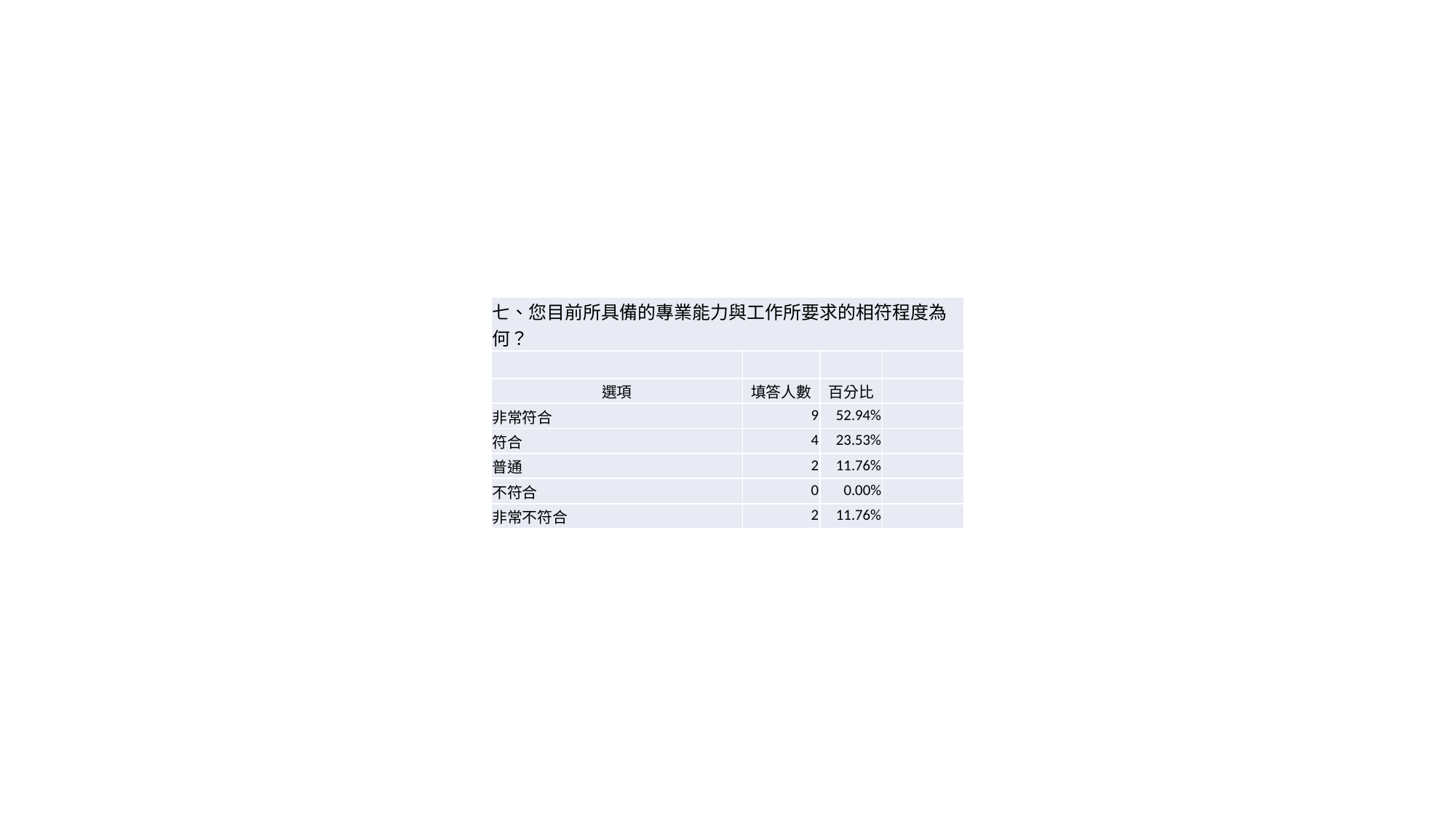

| 七、您目前所具備的專業能力與工作所要求的相符程度為何？ |  |  |  |
| --- | --- | --- | --- |
|  |  |  |  |
| 選項 | 填答人數 | 百分比 |  |
| 非常符合 | 9 | 52.94% |  |
| 符合 | 4 | 23.53% |  |
| 普通 | 2 | 11.76% |  |
| 不符合 | 0 | 0.00% |  |
| 非常不符合 | 2 | 11.76% |  |